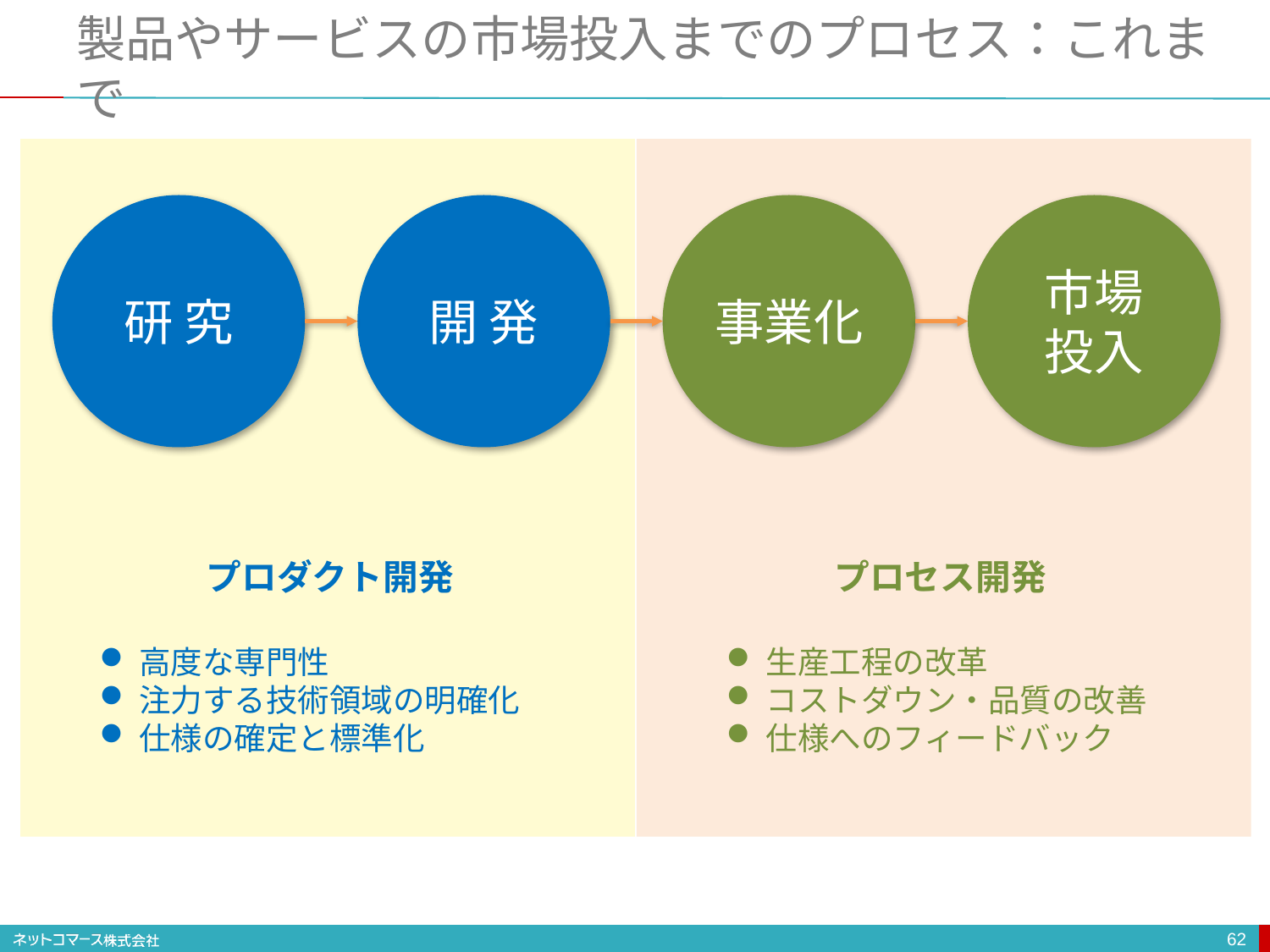

# 製品やサービスの市場投入までのプロセス：これまで

研 究
開 発
事業化
市場
投入
プロダクト開発
プロセス開発
高度な専門性
注力する技術領域の明確化
仕様の確定と標準化
生産工程の改革
コストダウン・品質の改善
仕様へのフィードバック
62